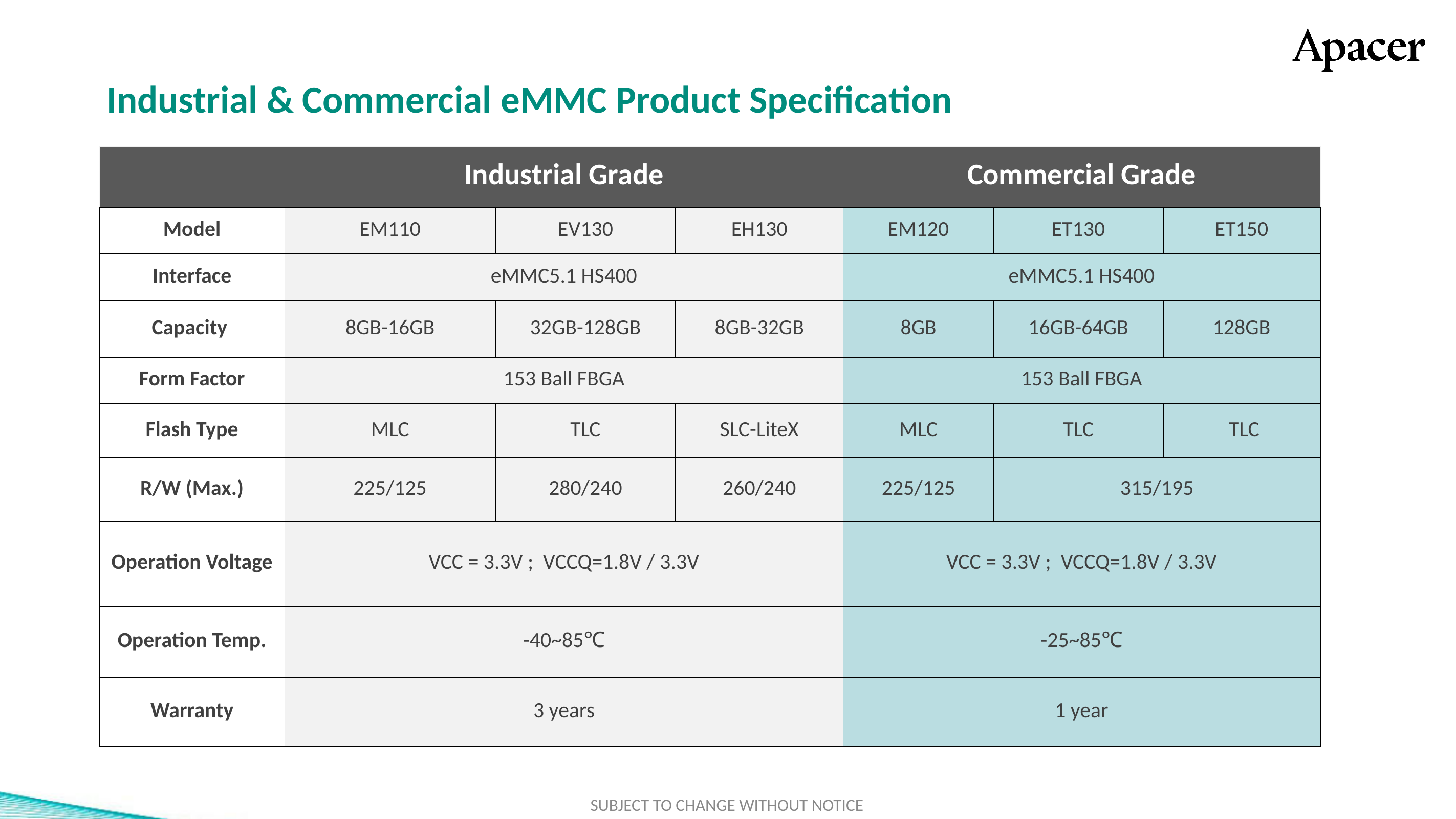

Industrial & Commercial eMMC Product Specification
|  | Industrial Grade |  |  | Commercial Grade |  |  |
| --- | --- | --- | --- | --- | --- | --- |
| Model | EM110 | EV130 | EH130 | EM120 | ET130 | ET150 |
| Interface | eMMC5.1 HS400 |  |  | eMMC5.1 HS400 |  |  |
| Capacity | 8GB-16GB | 32GB-128GB | 8GB-32GB | 8GB | 16GB-64GB | 128GB |
| Form Factor | 153 Ball FBGA |  |  | 153 Ball FBGA |  |  |
| Flash Type | MLC | TLC | SLC-LiteX | MLC | TLC | TLC |
| R/W (Max.) | 225/125 | 280/240 | 260/240 | 225/125 | 315/195 |  |
| Operation Voltage | VCC = 3.3V ; VCCQ=1.8V / 3.3V |  |  | VCC = 3.3V ; VCCQ=1.8V / 3.3V |  |  |
| Operation Temp. | -40~85℃ |  |  | -25~85℃ |  |  |
| Warranty | 3 years |  |  | 1 year |  |  |
標準色
附屬
配色
3D TLC
2D MLC
SLC-lite
SLC
類工

SLC-liteX